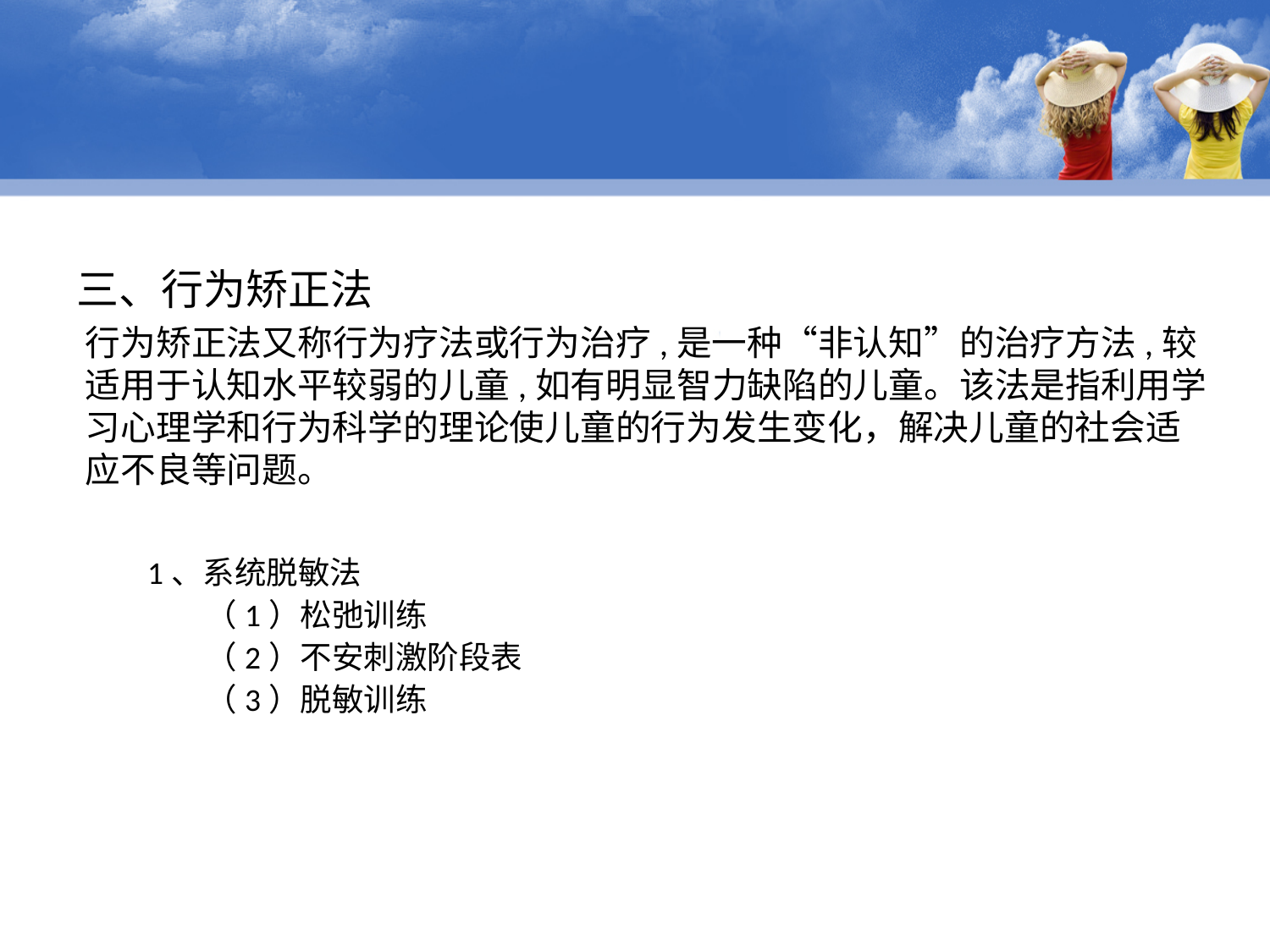

三、行为矫正法
     行为矫正法又称行为疗法或行为治疗,是一种“非认知”的治疗方法,较适用于认知水平较弱的儿童,如有明显智力缺陷的儿童。该法是指利用学习心理学和行为科学的理论使儿童的行为发生变化，解决儿童的社会适应不良等问题。

1、系统脱敏法
       （1）松弛训练
       （2）不安刺激阶段表
       （3）脱敏训练